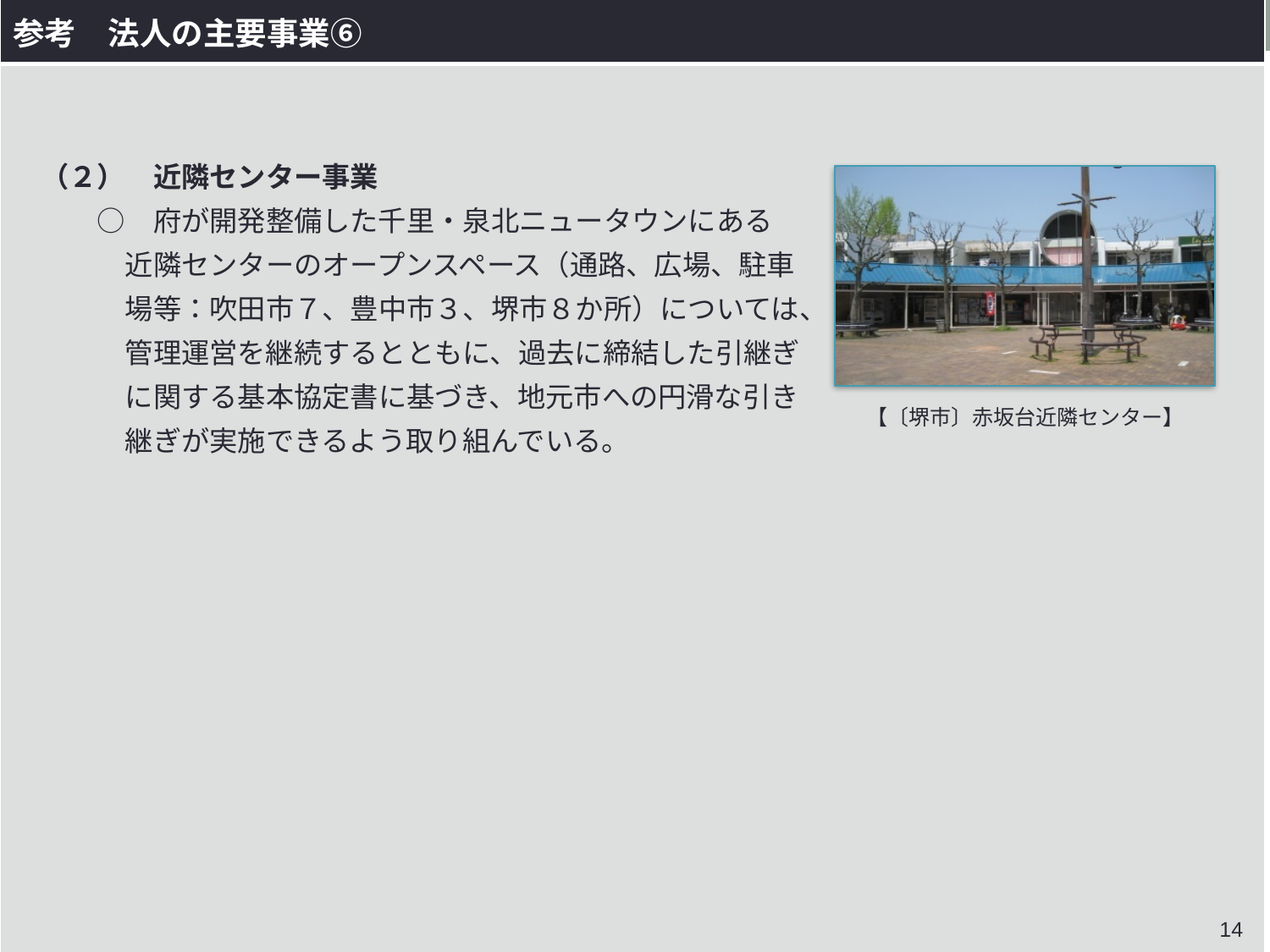

| 参考　法人の主要事業⑥ |
| --- |
| （２）　近隣センター事業 　　　○　府が開発整備した千里・泉北ニュータウンにある 　　　　近隣センターのオープンスペース（通路、広場、駐車 　　　　場等：吹田市７、豊中市３、堺市８か所）については、 　　　　管理運営を継続するとともに、過去に締結した引継ぎ 　　　　に関する基本協定書に基づき、地元市への円滑な引き 　　　　継ぎが実施できるよう取り組んでいる。 |

【〔堺市〕赤坂台近隣センター】
14